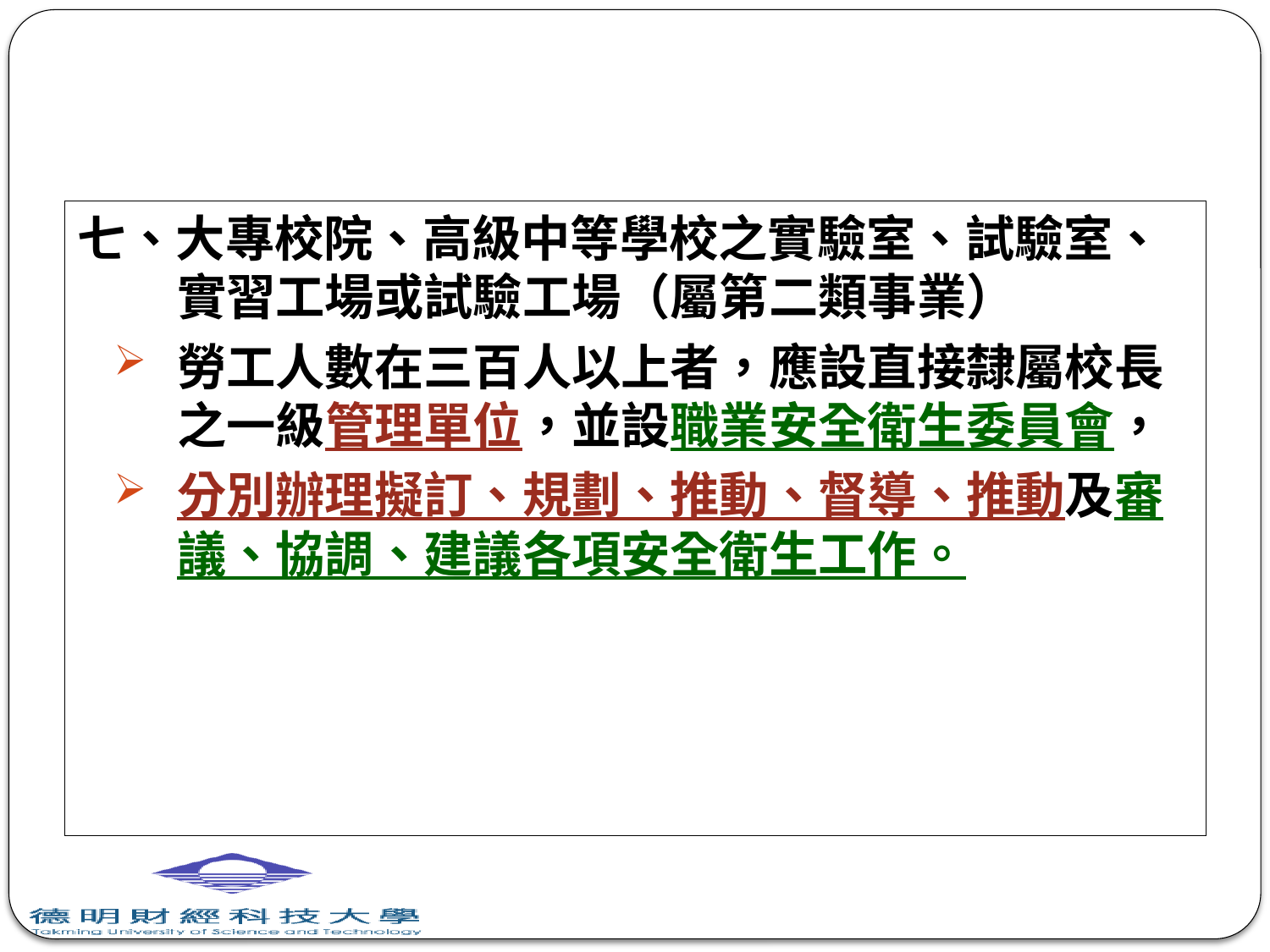

七、大專校院、高級中等學校之實驗室、試驗室、實習工場或試驗工場（屬第二類事業）
勞工人數在三百人以上者，應設直接隸屬校長之一級管理單位，並設職業安全衛生委員會，
分別辦理擬訂、規劃、推動、督導、推動及審議、協調、建議各項安全衛生工作。